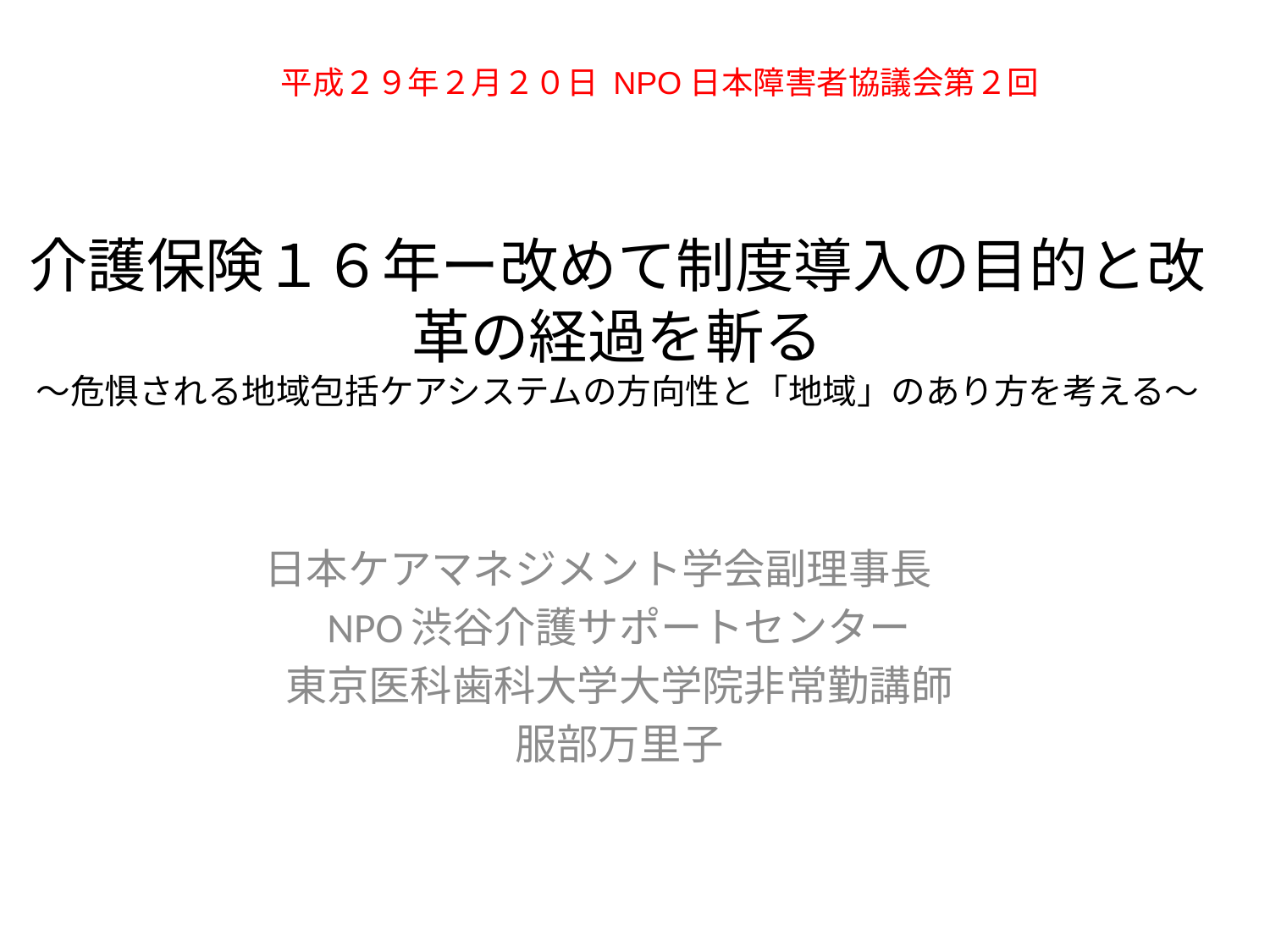

平成２９年２月２０日 NPO日本障害者協議会第２回
# 介護保険１６年ー改めて制度導入の目的と改革の経過を斬る ～危惧される地域包括ケアシステムの方向性と「地域」のあり方を考える～
日本ケアマネジメント学会副理事長
NPO渋谷介護サポートセンター
東京医科歯科大学大学院非常勤講師
服部万里子